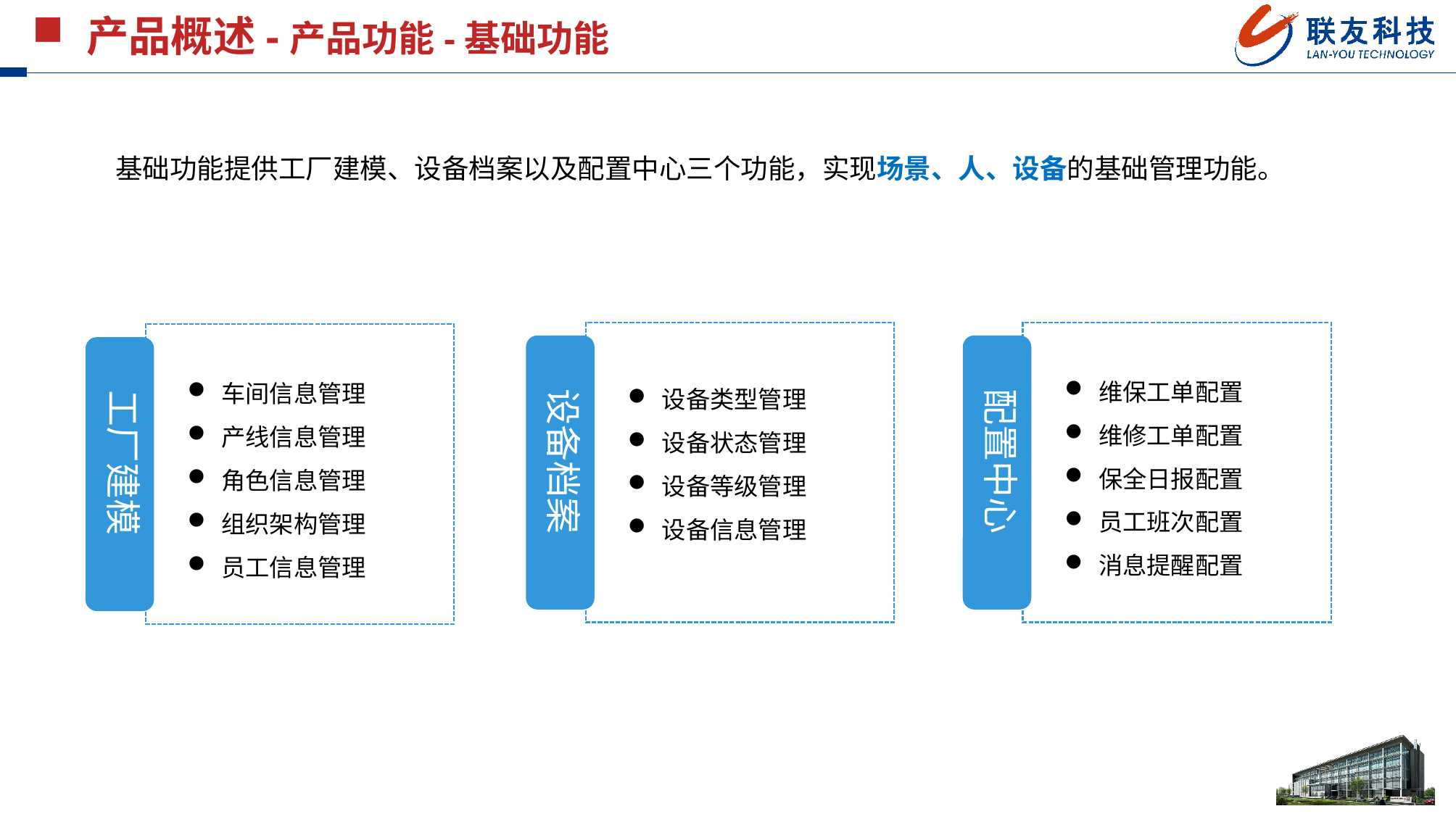

产品概述-产品功能-基础功能
     基础功能提供工厂建模、设备档案以及配置中心三个功能，实现场景、人、设备的基础管理功能。

工厂建模
维保工单配置
维修工单配置
保全日报配置
员工班次配置
消息提醒配置
车间信息管理
产线信息管理
角色信息管理
组织架构管理
员工信息管理
设备类型管理
设备状态管理
设备等级管理
设备信息管理
设备档案
配置中心